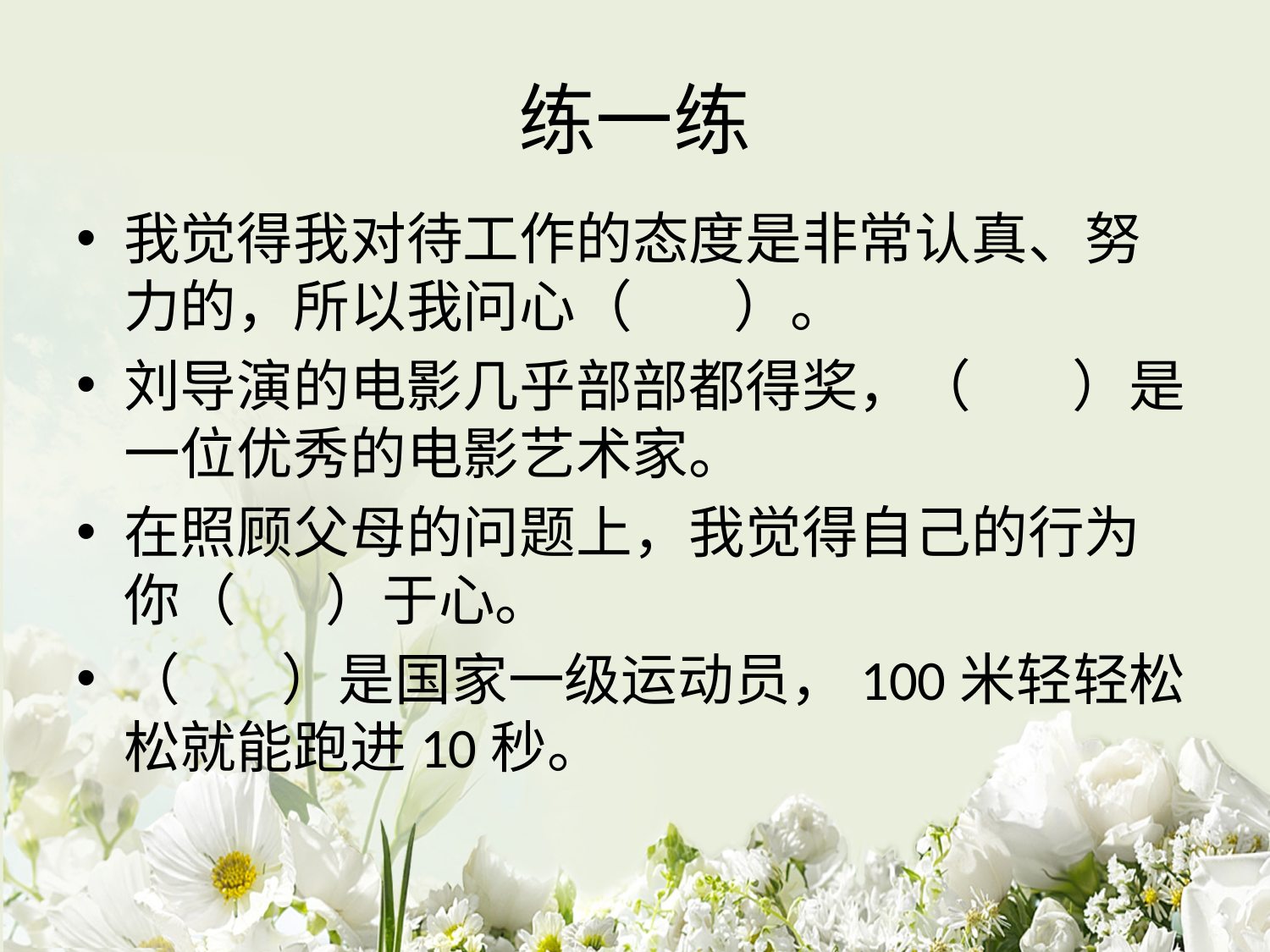

# 练一练
我觉得我对待工作的态度是非常认真、努力的，所以我问心（        ）。
刘导演的电影几乎部部都得奖，（        ）是一位优秀的电影艺术家。
在照顾父母的问题上，我觉得自己的行为你（       ）于心。
（        ）是国家一级运动员，100米轻轻松松就能跑进10秒。